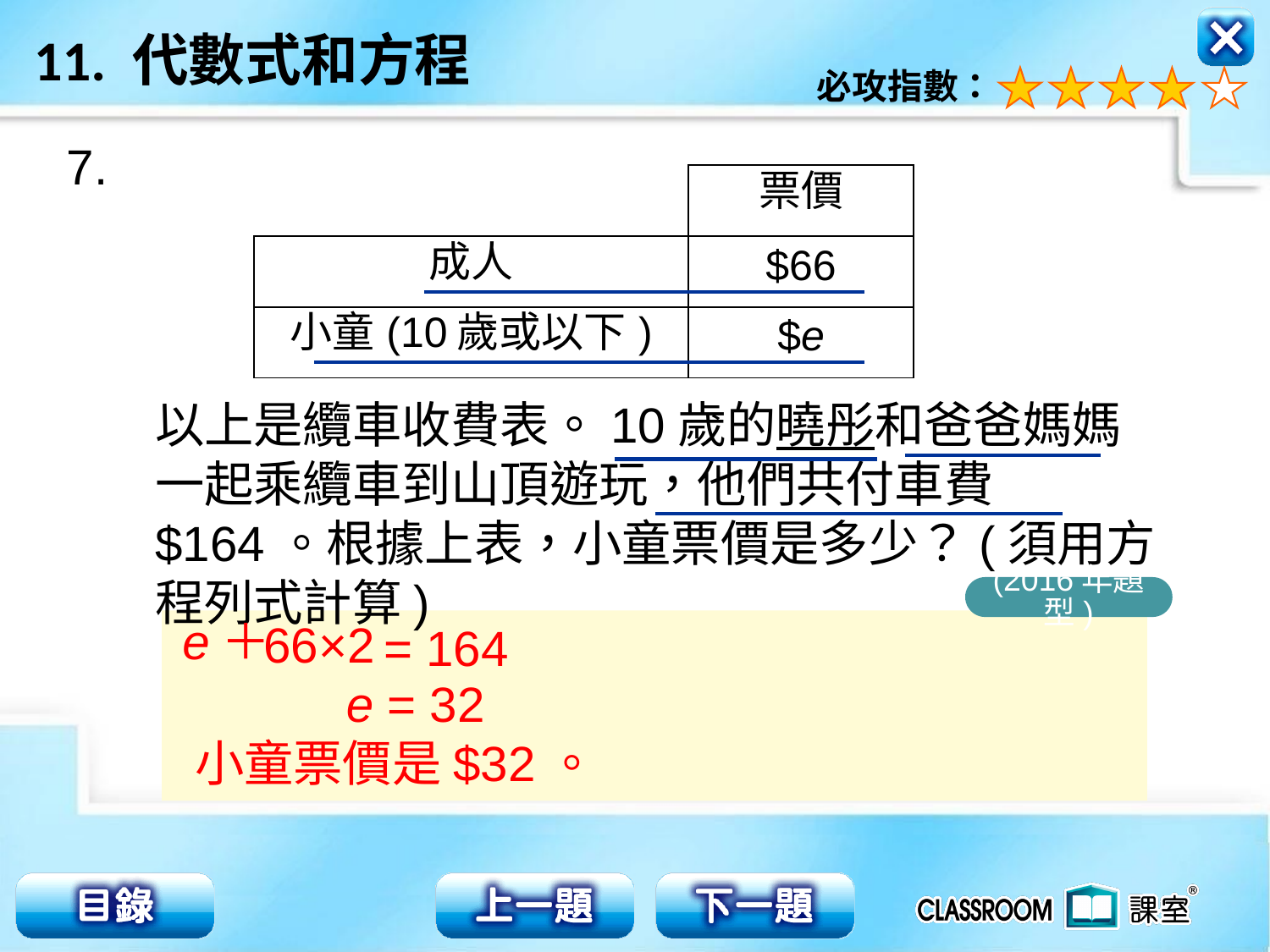

7.
|  | 票價 |
| --- | --- |
| 成人 | $66 |
| 小童(10歲或以下) | $e |
以上是纜車收費表。10歲的曉彤和爸爸媽媽一起乘纜車到山頂遊玩，他們共付車費$164。根據上表，小童票價是多少？(須用方程列式計算)
(2016年題型)

e＋
     66×2
           e = 32
小童票價是$32。
= 164